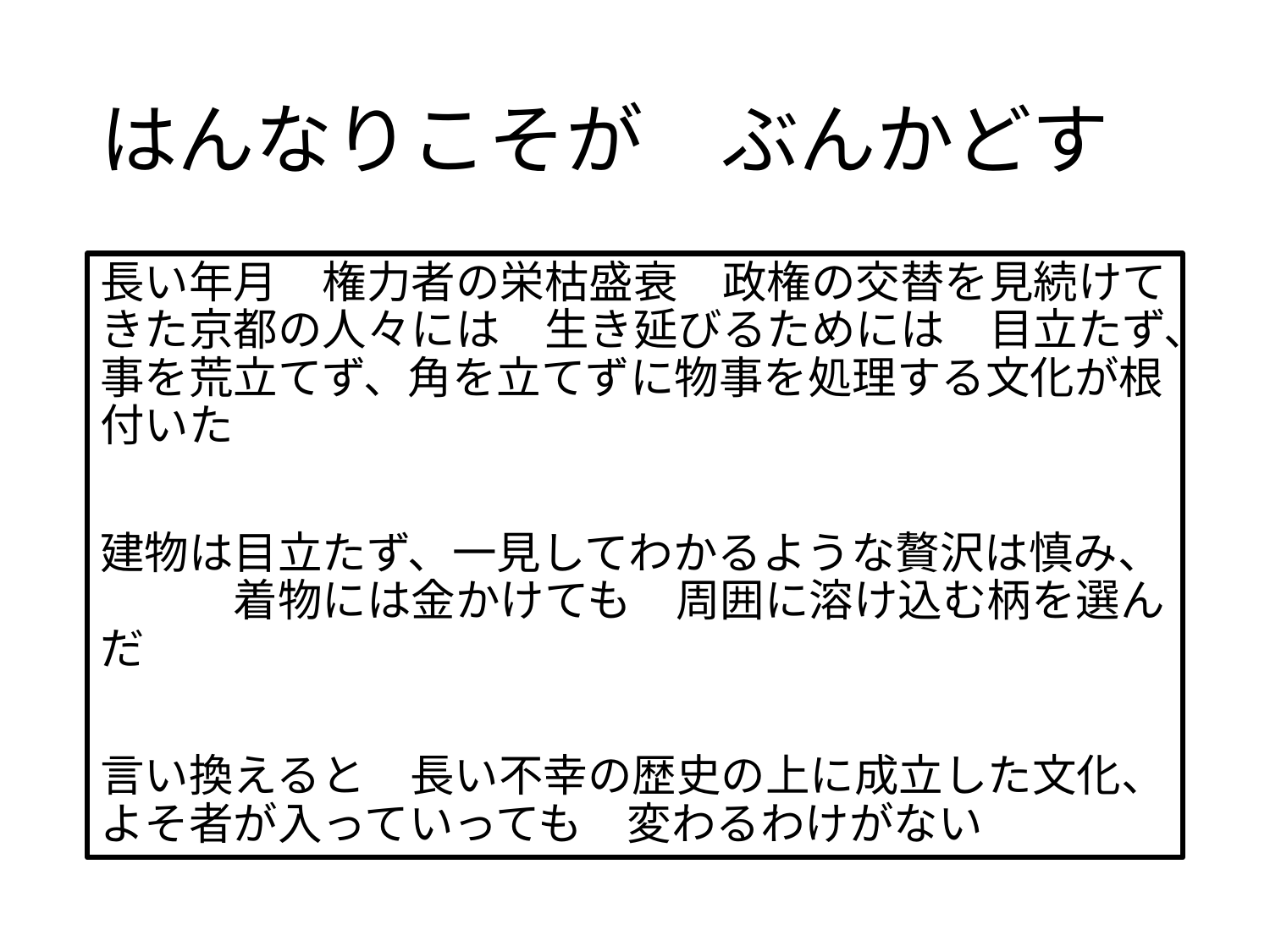

# はんなりこそが　ぶんかどす
長い年月　権力者の栄枯盛衰　政権の交替を見続けてきた京都の人々には　生き延びるためには　目立たず、事を荒立てず、角を立てずに物事を処理する文化が根付いた

建物は目立たず、一見してわかるような贅沢は慎み、　　　着物には金かけても　周囲に溶け込む柄を選んだ

言い換えると　長い不幸の歴史の上に成立した文化、よそ者が入っていっても　変わるわけがない